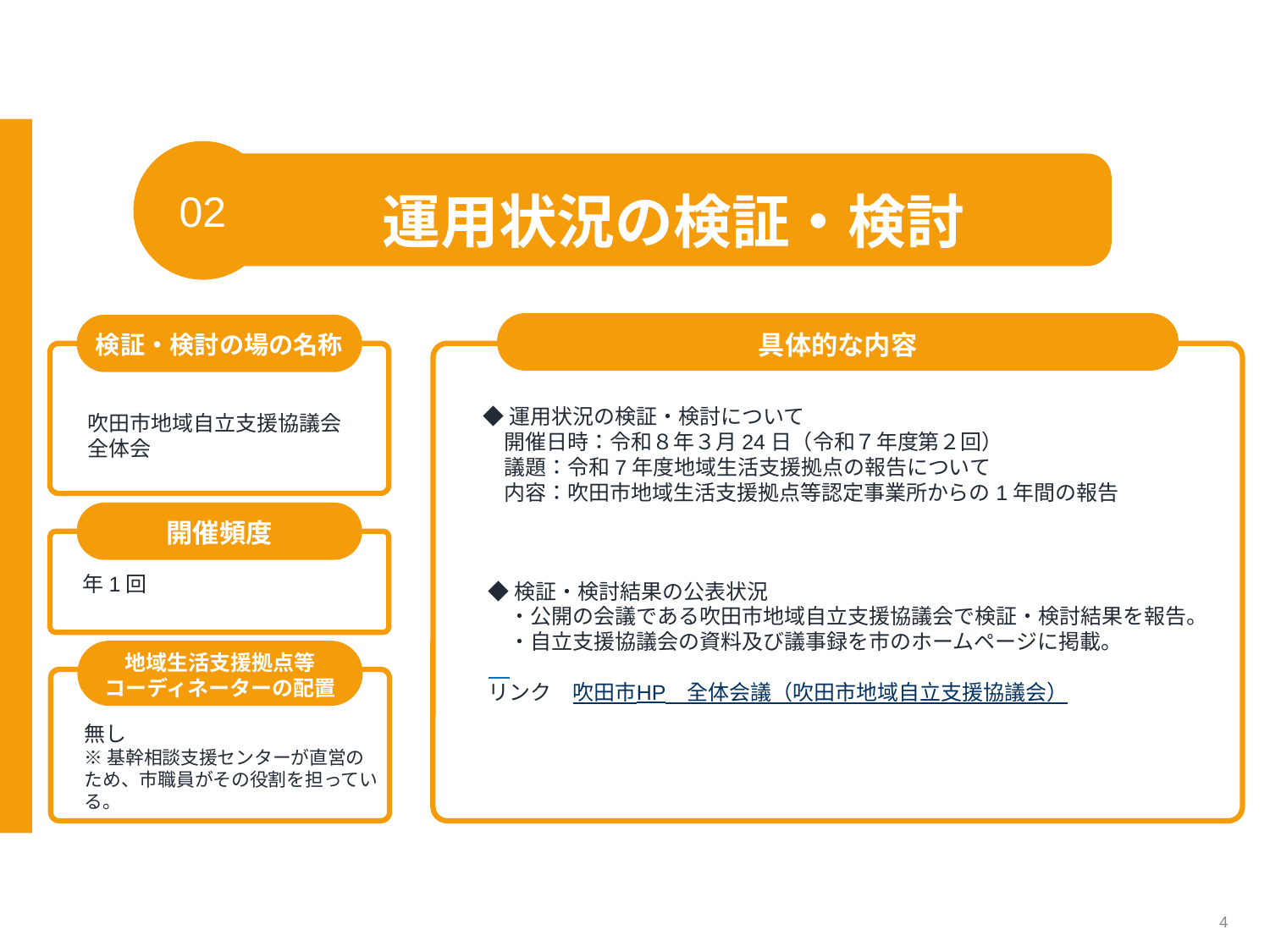

02

運用状況の検証・検討
具体的な内容
検証・検討の場の名称

◆運用状況の検証・検討について
　開催日時：令和８年３月24日（令和７年度第２回）
　議題：令和7年度地域生活支援拠点の報告について
　内容：吹田市地域生活支援拠点等認定事業所からの1年間の報告
吹田市地域自立支援協議会
全体会
開催頻度

年1回
◆検証・検討結果の公表状況
　・公開の会議である吹田市地域自立支援協議会で検証・検討結果を報告。
　・自立支援協議会の資料及び議事録を市のホームページに掲載。

リンク　吹田市HP　全体会議（吹田市地域自立支援協議会）

地域生活支援拠点等
コーディネーターの配置

無し
※基幹相談支援センターが直営のため、市職員がその役割を担っている。
4